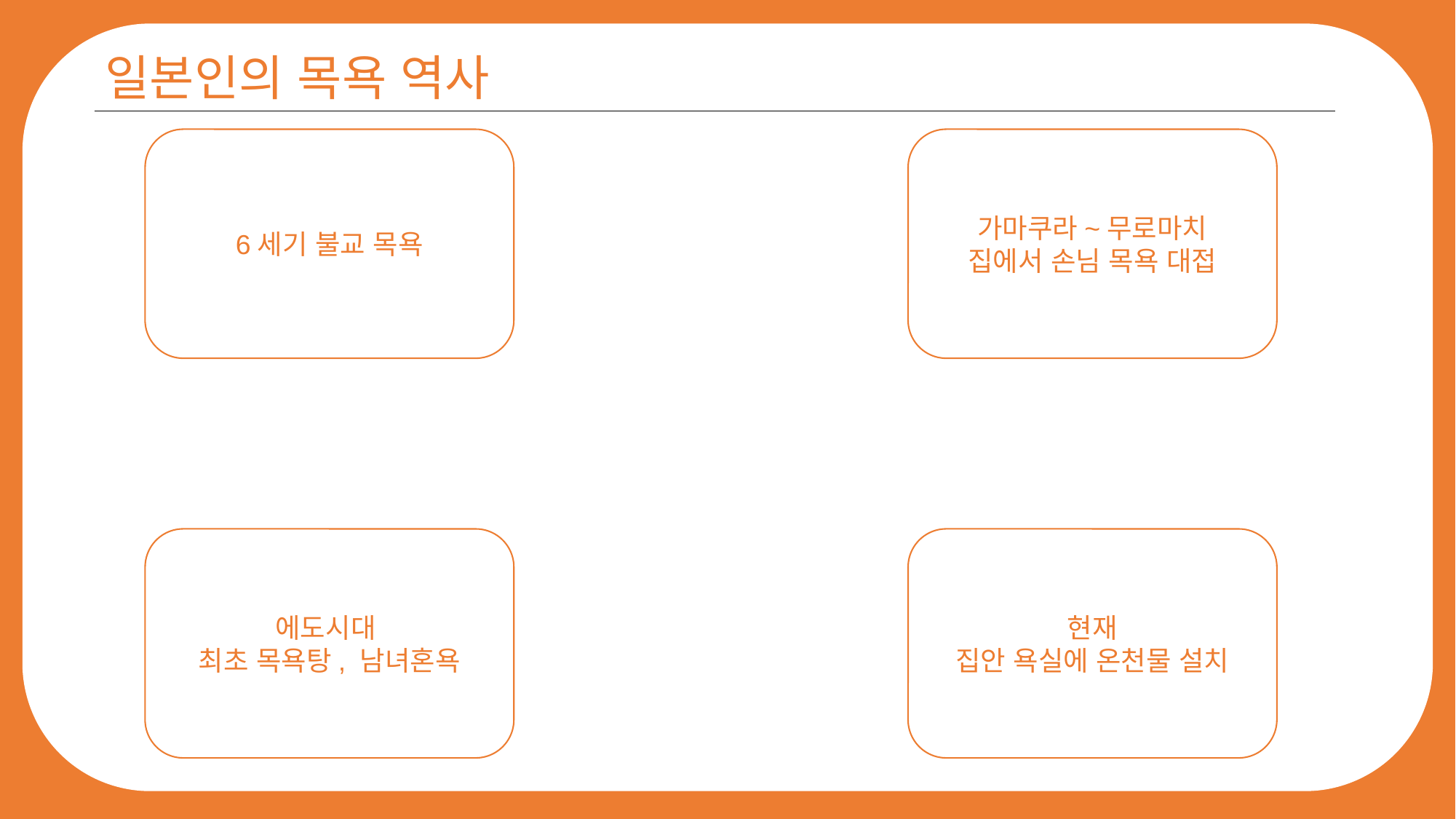

일본인의 목욕 역사
6세기 불교 목욕
가마쿠라~무로마치
집에서 손님 목욕 대접
에도시대
최초 목욕탕, 남녀혼욕
현재
집안 욕실에 온천물 설치